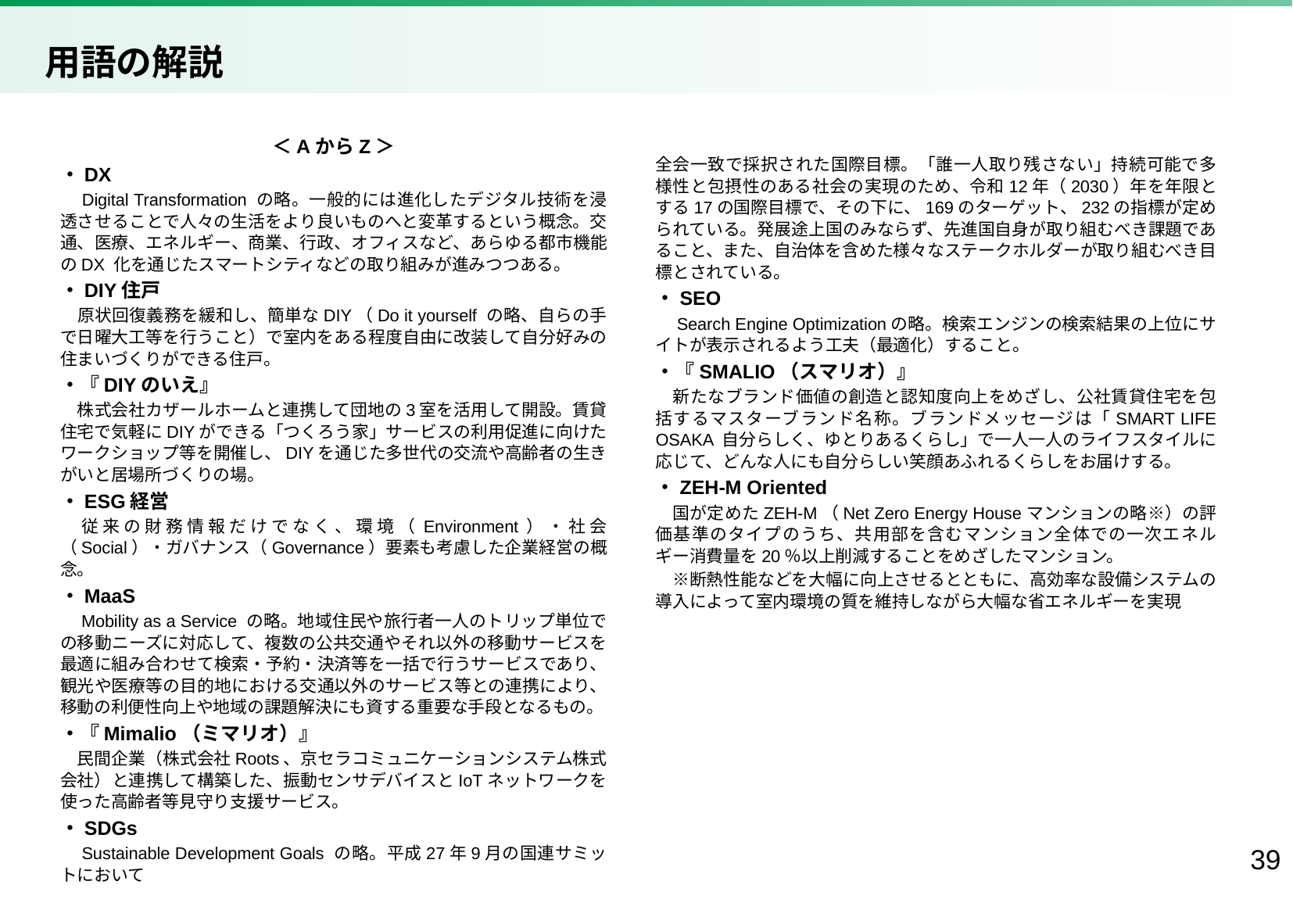

用語の解説
＜AからZ＞
・DX
　Digital Transformation の略。一般的には進化したデジタル技術を浸透させることで人々の生活をより良いものへと変革するという概念。交通、医療、エネルギー、商業、行政、オフィスなど、あらゆる都市機能のDX 化を通じたスマートシティなどの取り組みが進みつつある。
・DIY住戸
　原状回復義務を緩和し、簡単なDIY（Do it yourself の略、自らの手で日曜大工等を行うこと）で室内をある程度自由に改装して自分好みの住まいづくりができる住戸。
・『DIYのいえ』
　株式会社カザールホームと連携して団地の3室を活用して開設。賃貸住宅で気軽にDIYができる「つくろう家」サービスの利用促進に向けたワークショップ等を開催し、DIYを通じた多世代の交流や高齢者の生きがいと居場所づくりの場。
・ESG経営
　従来の財務情報だけでなく、環境（Environment）・社会（Social）・ガバナンス（Governance）要素も考慮した企業経営の概念。
・MaaS
　Mobility as a Service の略。地域住民や旅行者一人のトリップ単位での移動ニーズに対応して、複数の公共交通やそれ以外の移動サービスを最適に組み合わせて検索・予約・決済等を一括で行うサービスであり、観光や医療等の目的地における交通以外のサービス等との連携により、移動の利便性向上や地域の課題解決にも資する重要な手段となるもの。
・『Mimalio（ミマリオ）』
　民間企業（株式会社Roots、京セラコミュニケーションシステム株式会社）と連携して構築した、振動センサデバイスとIoTネットワークを使った高齢者等見守り支援サービス。
・SDGs
　Sustainable Development Goals の略。平成27年9月の国連サミットにおいて
全会一致で採択された国際目標。「誰一人取り残さない」持続可能で多様性と包摂性のある社会の実現のため、令和12年（2030）年を年限とする17の国際目標で、その下に、169のターゲット、232の指標が定められている。発展途上国のみならず、先進国自身が取り組むべき課題であること、また、自治体を含めた様々なステークホルダーが取り組むべき目標とされている。
・SEO
　Search Engine Optimizationの略。検索エンジンの検索結果の上位にサイトが表示されるよう工夫（最適化）すること。
・『SMALIO（スマリオ）』
　新たなブランド価値の創造と認知度向上をめざし、公社賃貸住宅を包括するマスターブランド名称。ブランドメッセージは「SMART LIFE OSAKA 自分らしく、ゆとりあるくらし」で一人一人のライフスタイルに応じて、どんな人にも自分らしい笑顔あふれるくらしをお届けする。
・ZEH-M Oriented
　国が定めたZEH-M（Net Zero Energy Houseマンションの略※）の評価基準のタイプのうち、共用部を含むマンション全体での一次エネルギー消費量を20％以上削減することをめざしたマンション。
　※断熱性能などを大幅に向上させるとともに、高効率な設備システムの導入によって室内環境の質を維持しながら大幅な省エネルギーを実現
39